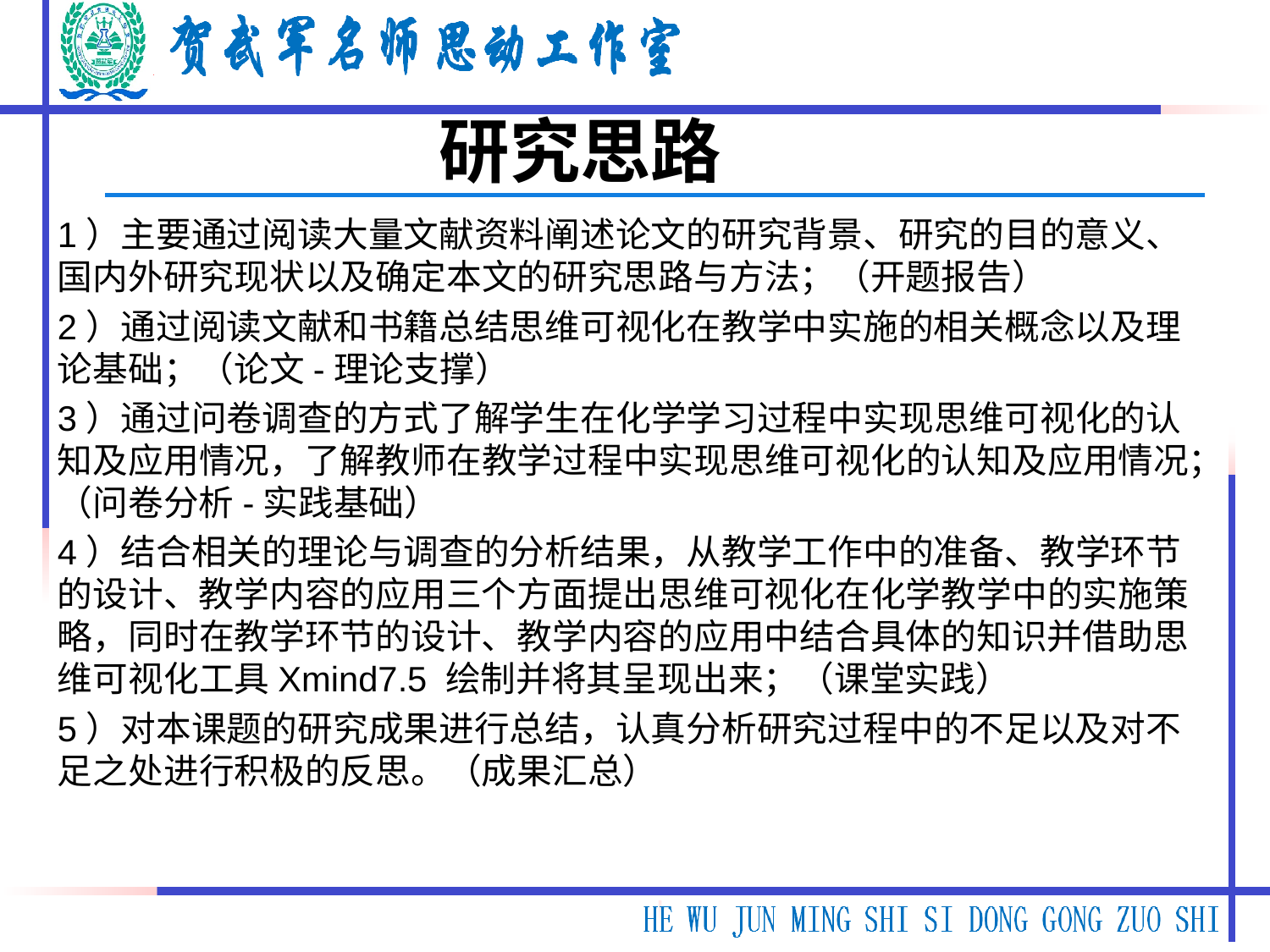

研究思路
1）主要通过阅读大量文献资料阐述论文的研究背景、研究的目的意义、国内外研究现状以及确定本文的研究思路与方法；（开题报告）
2）通过阅读文献和书籍总结思维可视化在教学中实施的相关概念以及理论基础；（论文-理论支撑）
3）通过问卷调查的方式了解学生在化学学习过程中实现思维可视化的认知及应用情况，了解教师在教学过程中实现思维可视化的认知及应用情况；（问卷分析-实践基础）
4）结合相关的理论与调查的分析结果，从教学工作中的准备、教学环节的设计、教学内容的应用三个方面提出思维可视化在化学教学中的实施策略，同时在教学环节的设计、教学内容的应用中结合具体的知识并借助思维可视化工具Xmind7.5 绘制并将其呈现出来；（课堂实践）
5）对本课题的研究成果进行总结，认真分析研究过程中的不足以及对不足之处进行积极的反思。（成果汇总）